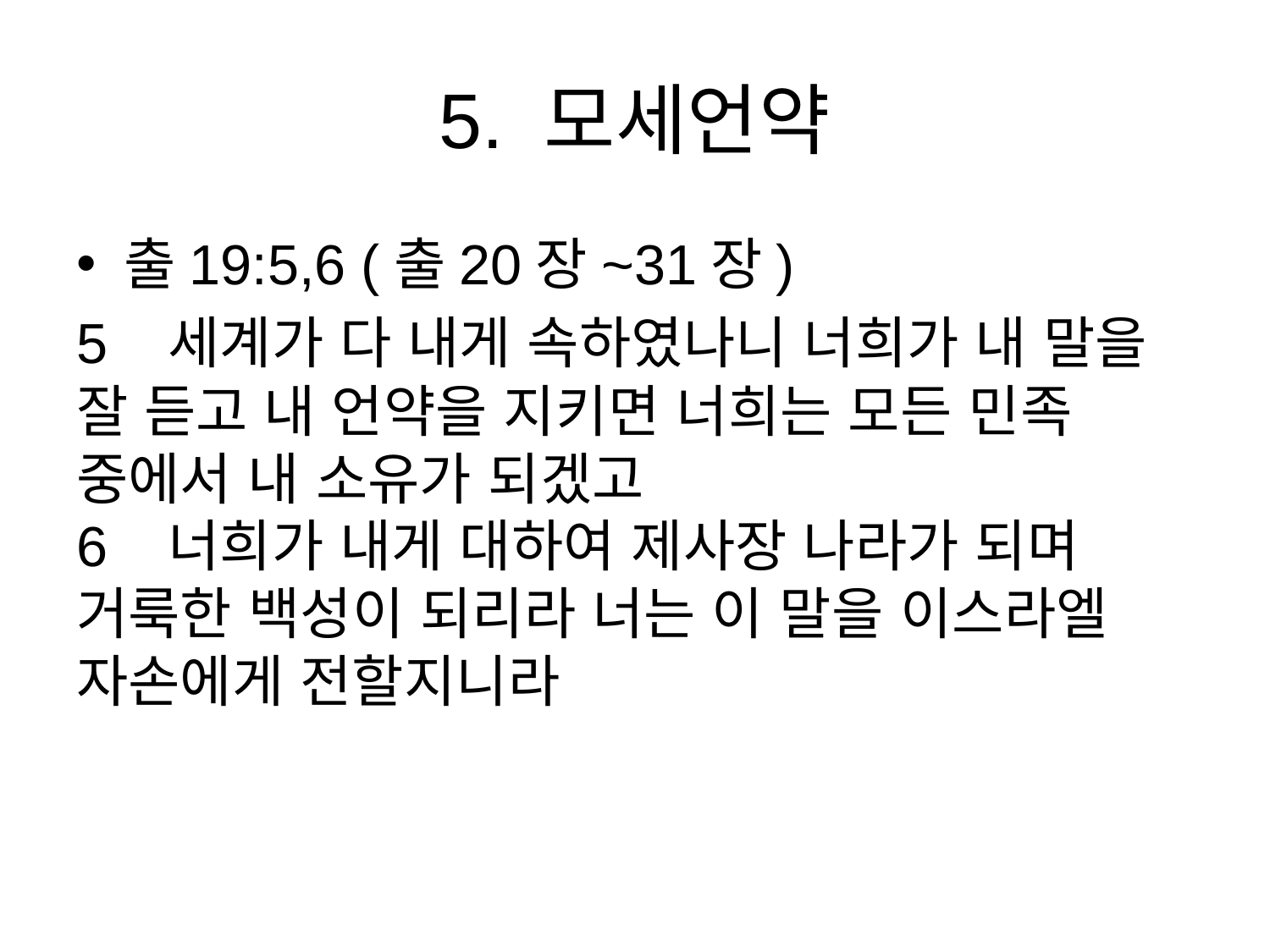

# 5. 모세언약
출19:5,6 (출20장~31장)
5   세계가 다 내게 속하였나니 너희가 내 말을 잘 듣고 내 언약을 지키면 너희는 모든 민족 중에서 내 소유가 되겠고
6   너희가 내게 대하여 제사장 나라가 되며 거룩한 백성이 되리라 너는 이 말을 이스라엘 자손에게 전할지니라